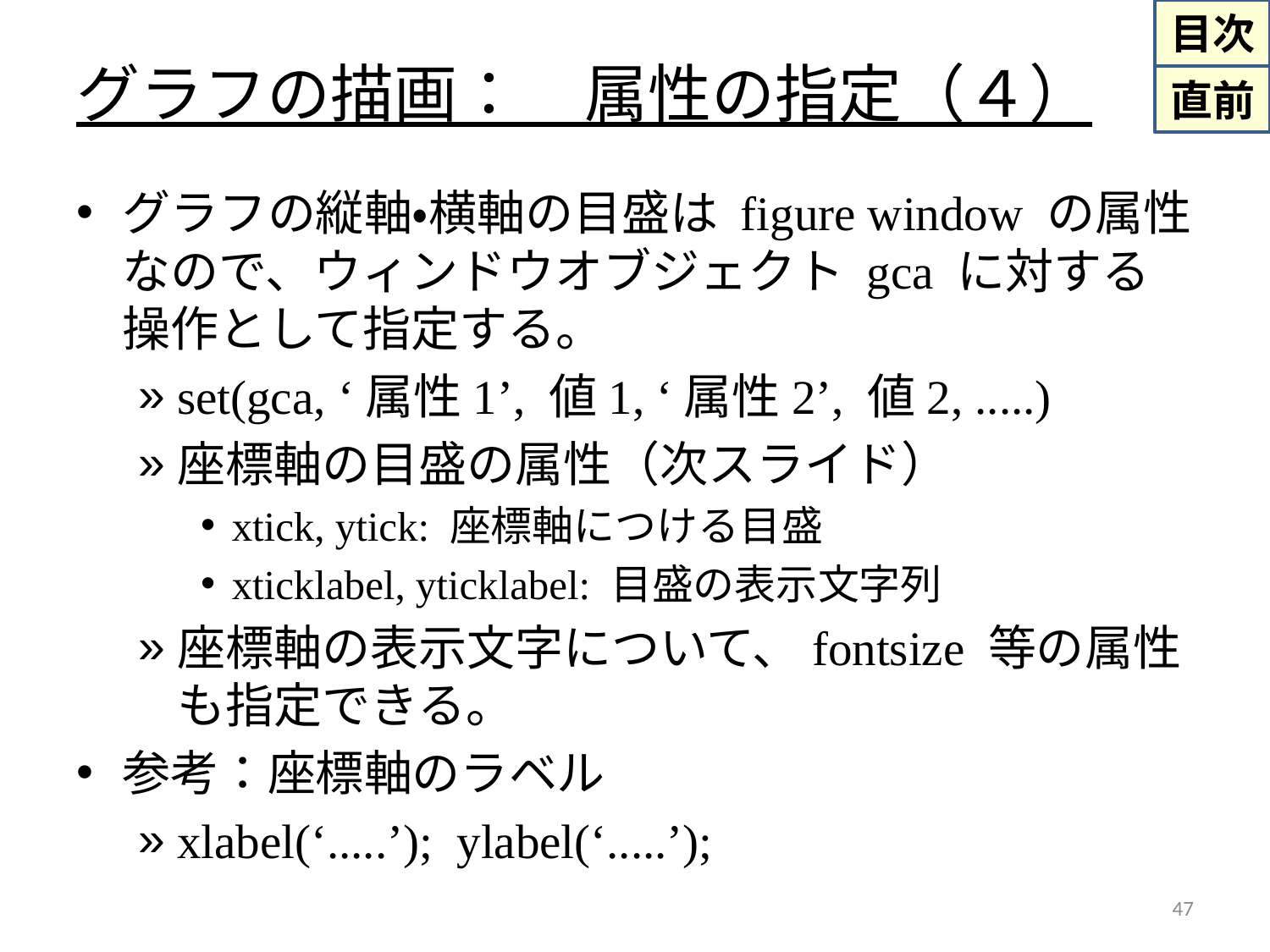

# グラフの描画：　属性の指定（４）
グラフの縦軸・横軸の目盛は figure window の属性なので、ウィンドウオブジェクト gca に対する操作として指定する。
set(gca, ‘属性1’, 値1, ‘属性2’, 値2, .....)
座標軸の目盛の属性（次スライド）
xtick, ytick: 座標軸につける目盛
xticklabel, yticklabel: 目盛の表示文字列
座標軸の表示文字について、fontsize 等の属性も指定できる。
参考：座標軸のラベル
xlabel(‘.....’);  ylabel(‘.....’);
47